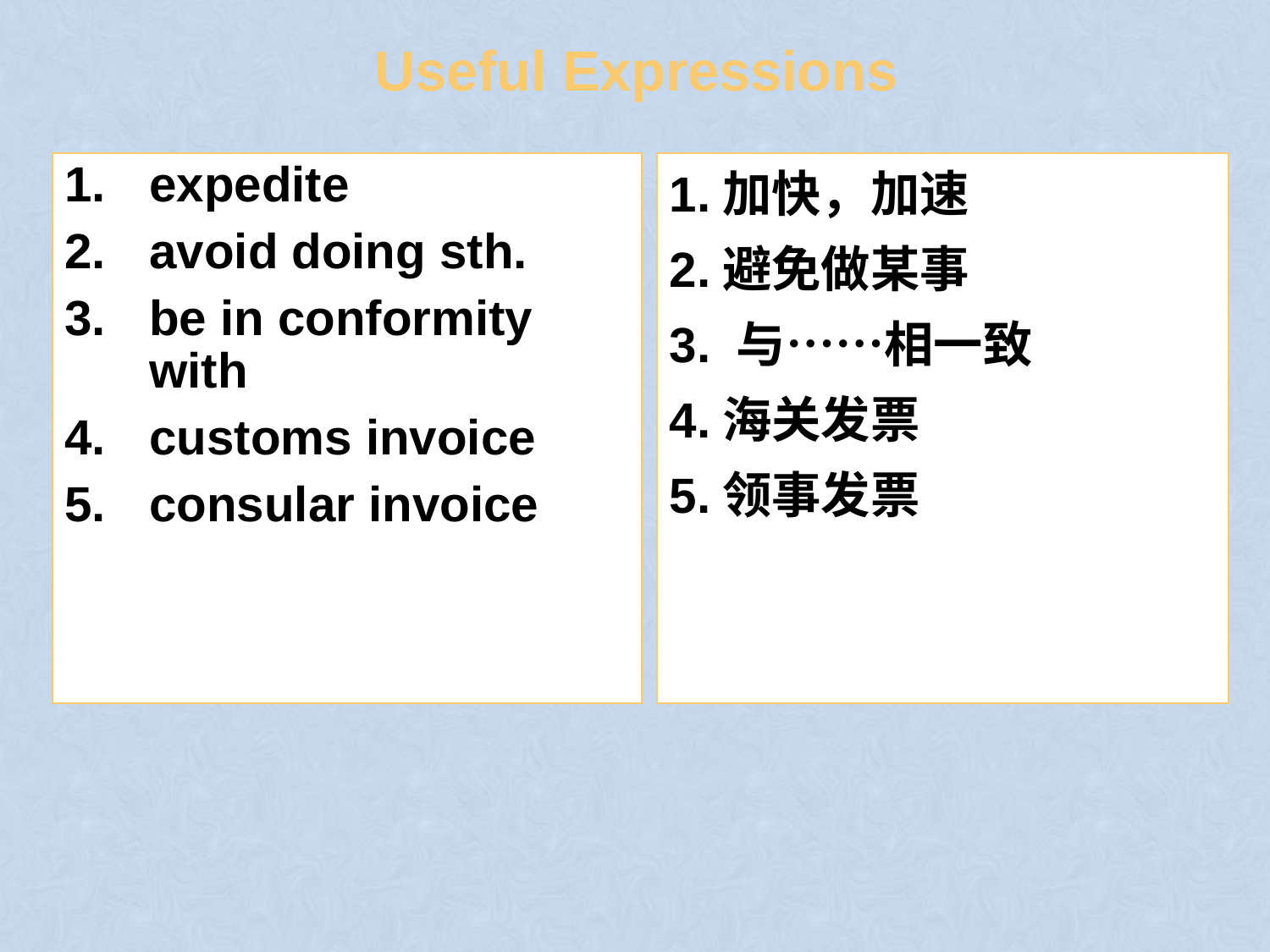

# Useful Expressions
expedite
avoid doing sth.
be in conformity with
customs invoice
consular invoice
1.加快，加速
2.避免做某事
3. 与……相一致
4.海关发票
5.领事发票